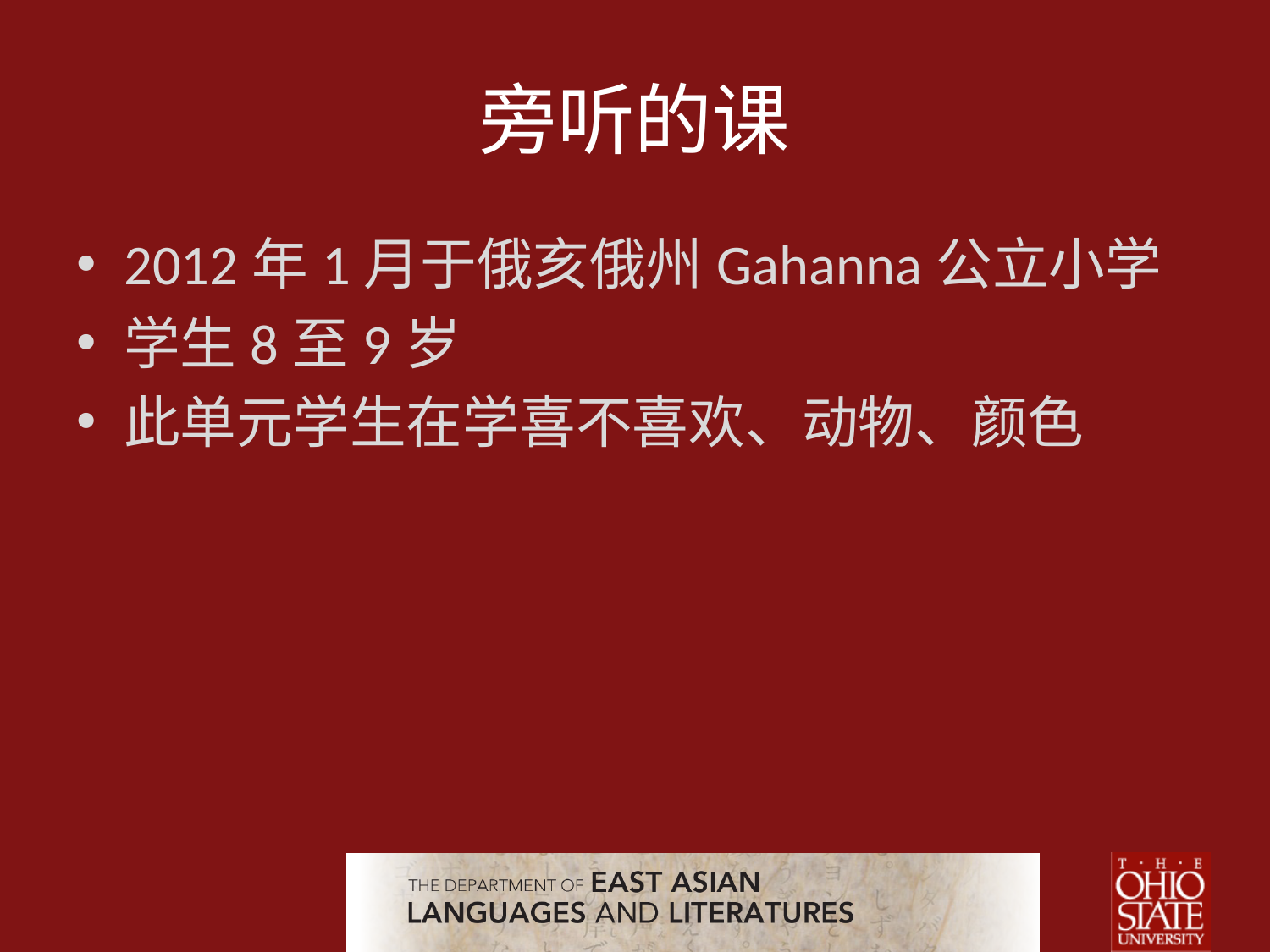

# 旁听的课
2012年1月于俄亥俄州Gahanna公立小学
学生8至9岁
此单元学生在学喜不喜欢、动物、颜色